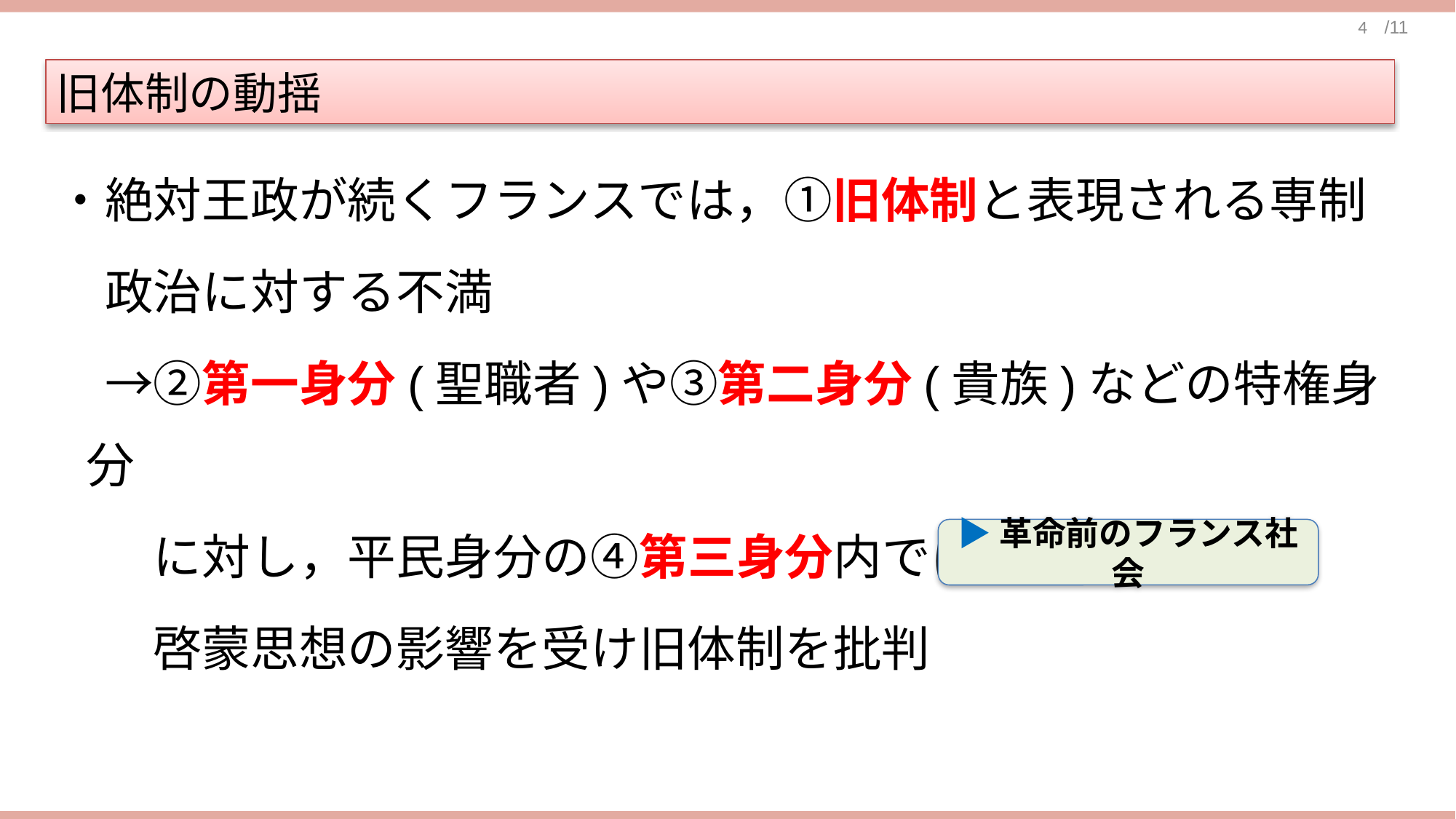

旧体制の動揺
・絶対王政が続くフランスでは，①旧体制と表現される専制
　政治に対する不満
　→②第一身分(聖職者)や③第二身分(貴族)などの特権身分
　　に対し，平民身分の④第三身分内では，ブルジョワが
　　啓蒙思想の影響を受け旧体制を批判
▶革命前のフランス社会